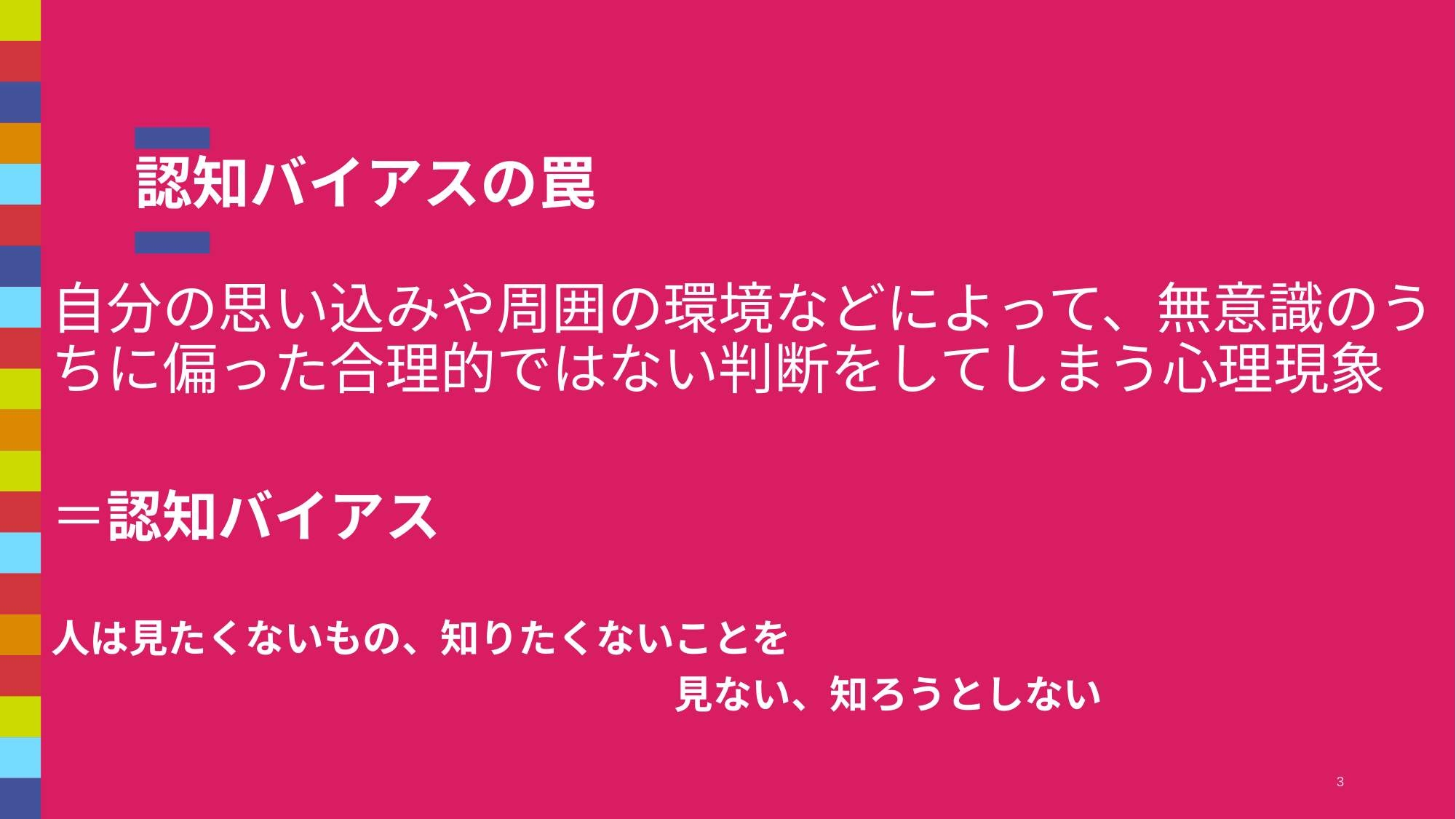

# 認知バイアスの罠

自分の思い込みや周囲の環境などによって、無意識のうちに偏った合理的ではない判断をしてしまう心理現象

＝認知バイアス

人は見たくないもの、知りたくないことを
　　　　　　　　　　　　　　　　見ない、知ろうとしない

3